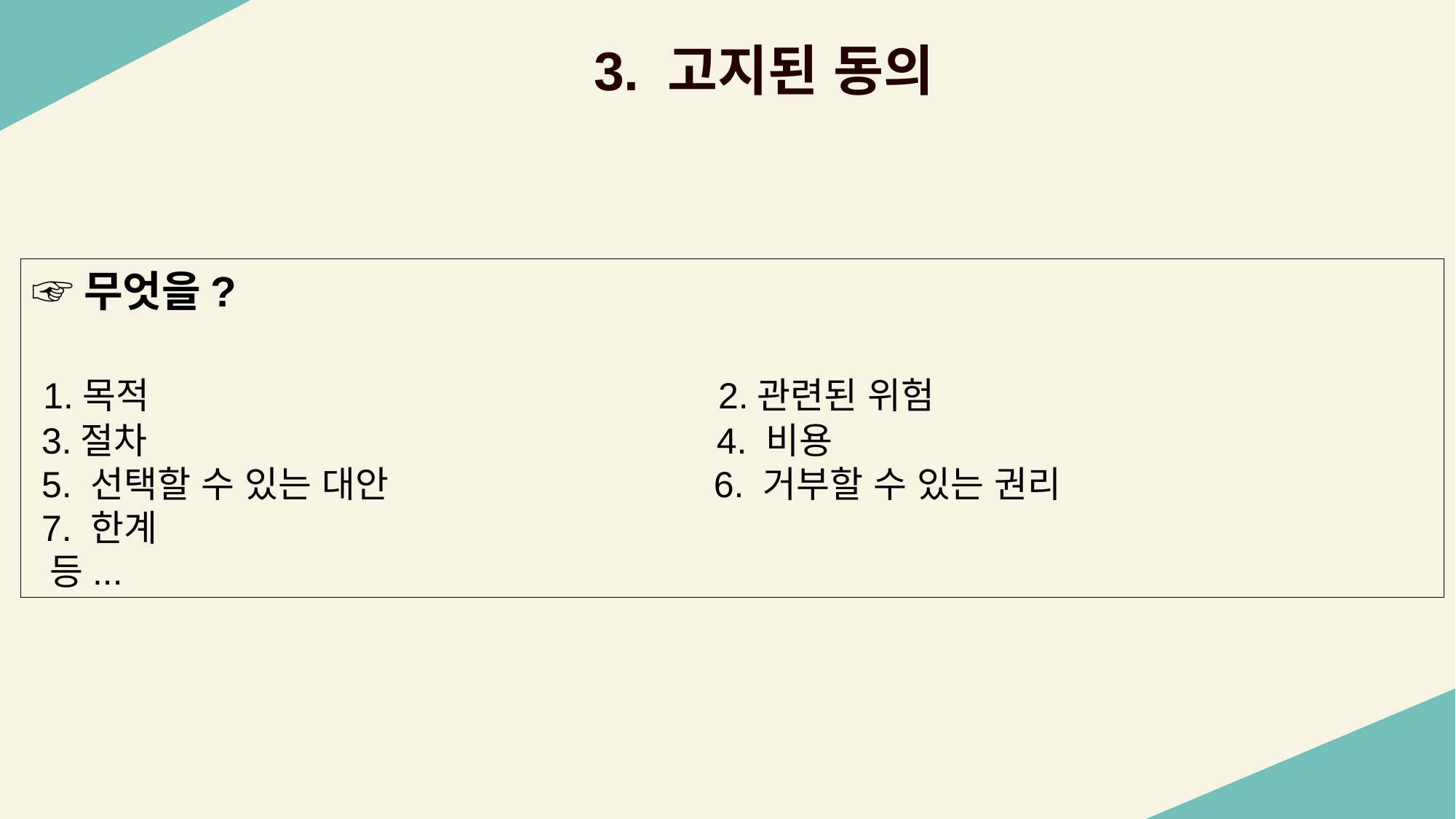

3. 고지된 동의
☞무엇을?

 1.목적                                                       2.관련된 위험
 3.절차                                                       4. 비용
 5. 선택할 수 있는 대안                               6. 거부할 수 있는 권리
 7. 한계
 등...